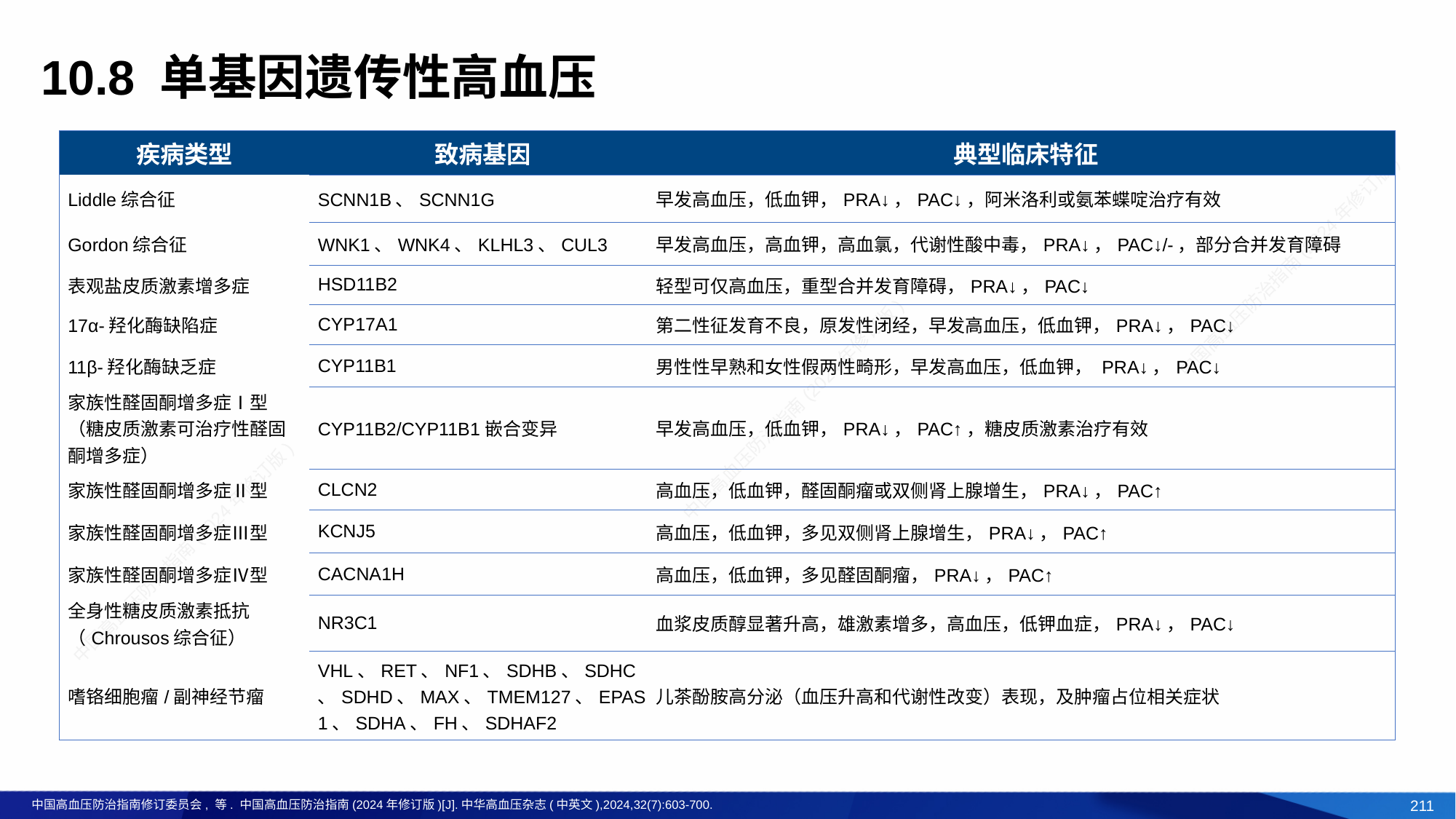

10.8 单基因遗传性高血压
| 疾病类型 | 致病基因 | 典型临床特征 |
| --- | --- | --- |
| Liddle综合征 | SCNN1B、SCNN1G | 早发高血压，低血钾，PRA↓，PAC↓，阿米洛利或氨苯蝶啶治疗有效 |
| Gordon综合征 | WNK1、WNK4、KLHL3、CUL3 | 早发高血压，高血钾，高血氯，代谢性酸中毒，PRA↓，PAC↓/-，部分合并发育障碍 |
| 表观盐皮质激素增多症 | HSD11B2 | 轻型可仅高血压，重型合并发育障碍，PRA↓，PAC↓ |
| 17α-羟化酶缺陷症 | CYP17A1 | 第二性征发育不良，原发性闭经，早发高血压，低血钾，PRA↓，PAC↓ |
| 11β-羟化酶缺乏症 | CYP11B1 | 男性性早熟和女性假两性畸形，早发高血压，低血钾， PRA↓，PAC↓ |
| 家族性醛固酮增多症Ⅰ型（糖皮质激素可治疗性醛固酮增多症） | CYP11B2/CYP11B1嵌合变异 | 早发高血压，低血钾，PRA↓，PAC↑，糖皮质激素治疗有效 |
| 家族性醛固酮增多症Ⅱ型 | CLCN2 | 高血压，低血钾，醛固酮瘤或双侧肾上腺增生，PRA↓，PAC↑ |
| 家族性醛固酮增多症Ⅲ型 | KCNJ5 | 高血压，低血钾，多见双侧肾上腺增生，PRA↓，PAC↑ |
| 家族性醛固酮增多症Ⅳ型 | CACNA1H | 高血压，低血钾，多见醛固酮瘤，PRA↓，PAC↑ |
| 全身性糖皮质激素抵抗（Chrousos综合征） | NR3C1 | 血浆皮质醇显著升高，雄激素增多，高血压，低钾血症，PRA↓，PAC↓ |
| 嗜铬细胞瘤/副神经节瘤 | VHL、RET、NF1、SDHB、SDHC、SDHD、MAX、TMEM127、EPAS1、SDHA、FH、SDHAF2 | 儿茶酚胺高分泌（血压升高和代谢性改变）表现，及肿瘤占位相关症状 |